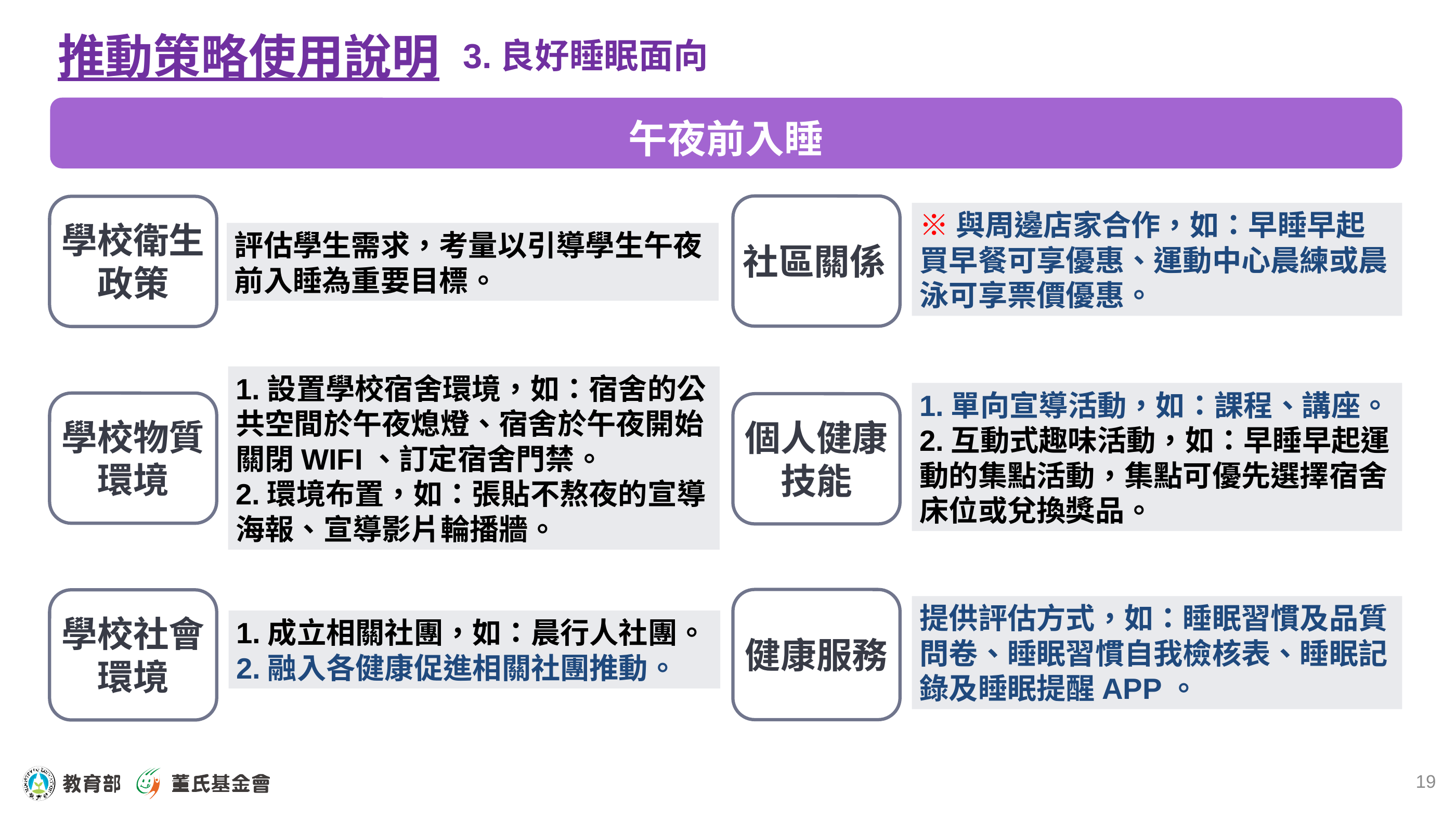

推動策略使用說明
3.良好睡眠面向
午夜前入睡

社區關係

個人健康技能

健康服務

學校衛生政策

學校物質環境

學校社會環境
※與周邊店家合作，如：早睡早起買早餐可享優惠、運動中心晨練或晨泳可享票價優惠。
評估學生需求，考量以引導學生午夜前入睡為重要目標。
1.設置學校宿舍環境，如：宿舍的公共空間於午夜熄燈、宿舍於午夜開始關閉WIFI、訂定宿舍門禁。
2.環境布置，如：張貼不熬夜的宣導海報、宣導影片輪播牆。
1.單向宣導活動，如：課程、講座。
2.互動式趣味活動，如：早睡早起運動的集點活動，集點可優先選擇宿舍床位或兌換獎品。
提供評估方式，如：睡眠習慣及品質問卷、睡眠習慣自我檢核表、睡眠記錄及睡眠提醒APP。
1.成立相關社團，如：晨行人社團。
2.融入各健康促進相關社團推動。
19